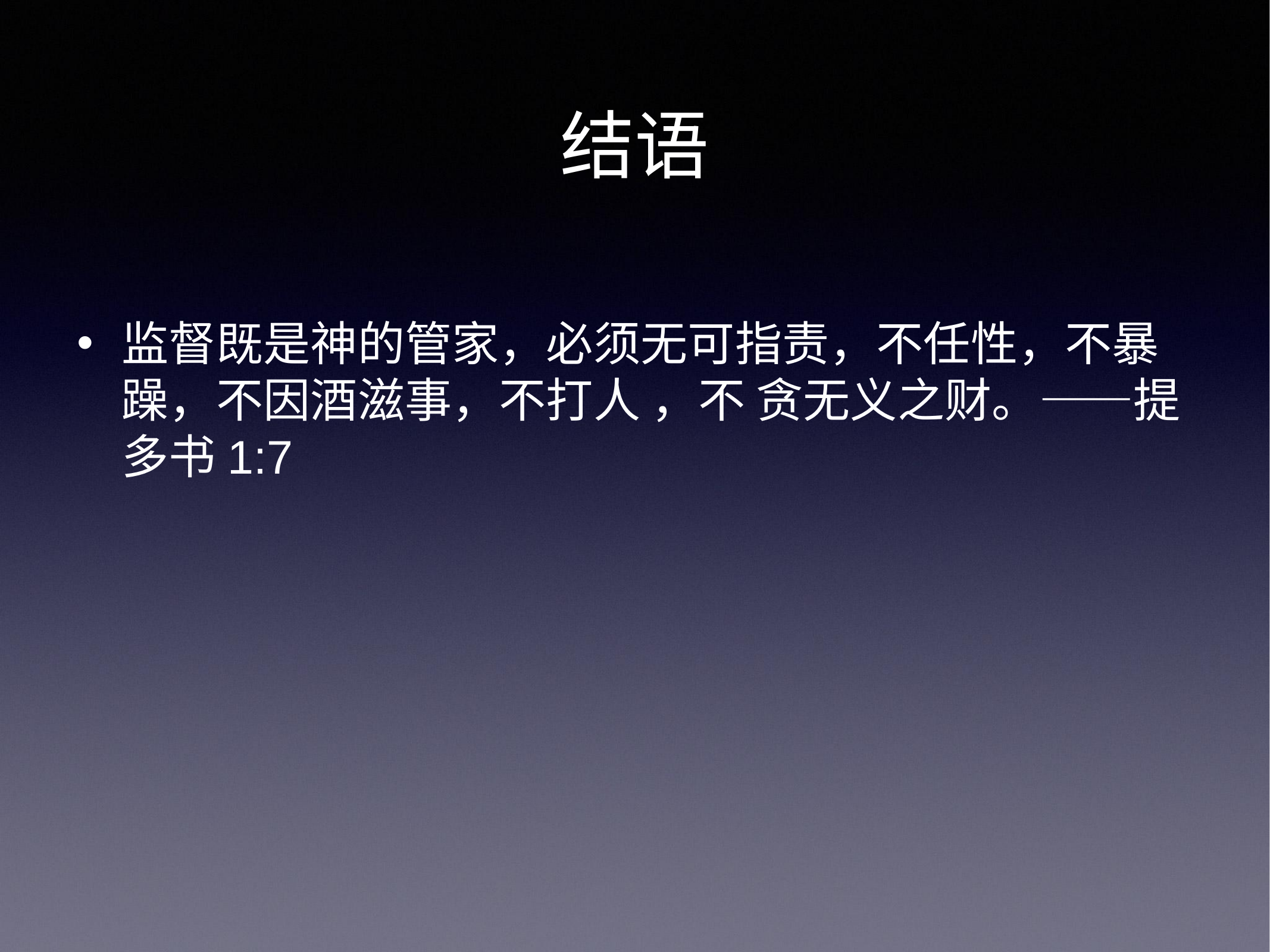

# 结语
监督既是神的管家，必须无可指责，不任性，不暴躁，不因酒滋事，不打人 ，不 贪无义之财。——提多书1:7